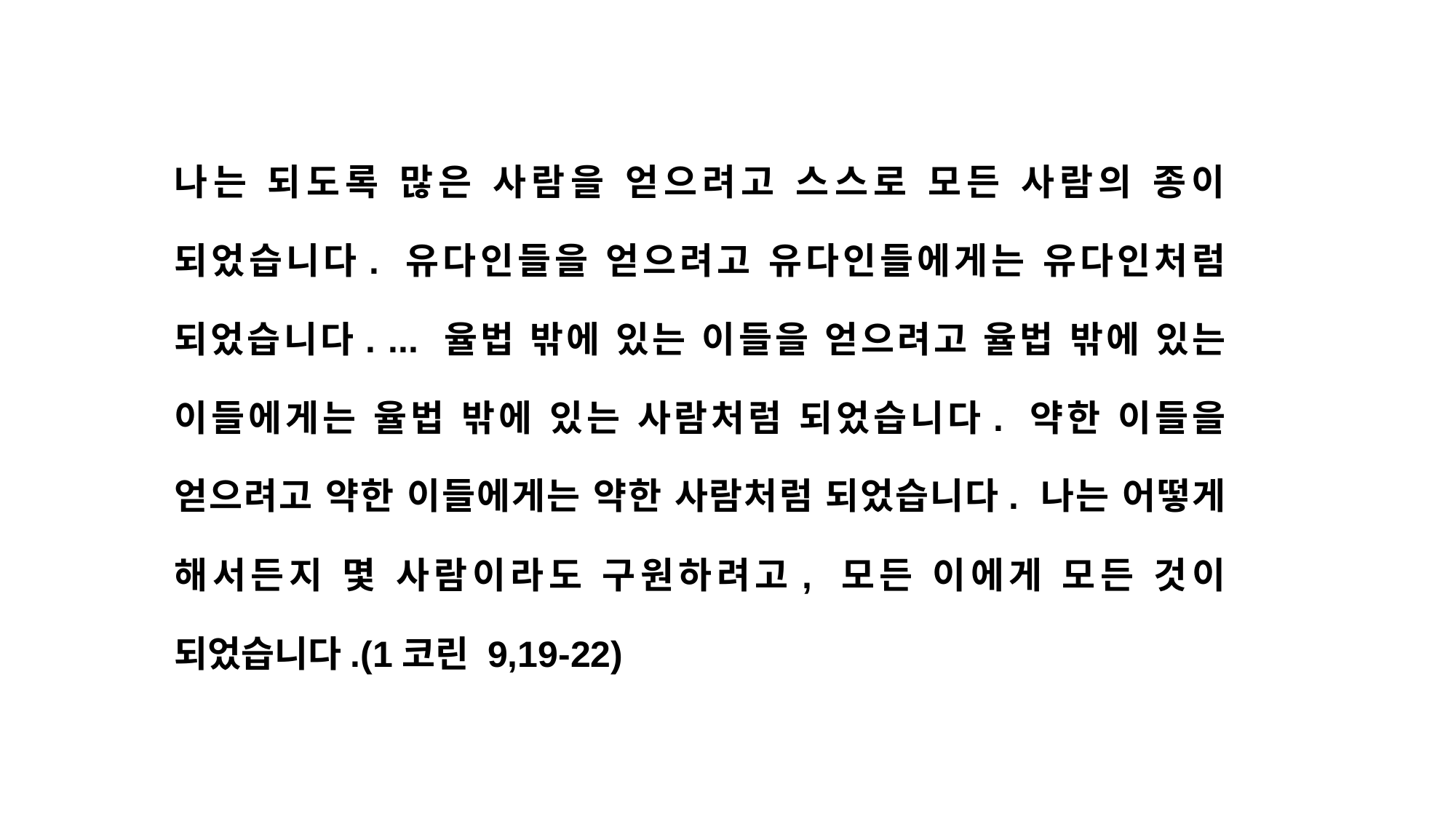

나는 되도록 많은 사람을 얻으려고 스스로 모든 사람의 종이 되었습니다. 유다인들을 얻으려고 유다인들에게는 유다인처럼 되었습니다. ... 율법 밖에 있는 이들을 얻으려고 율법 밖에 있는 이들에게는 율법 밖에 있는 사람처럼 되었습니다. 약한 이들을 얻으려고 약한 이들에게는 약한 사람처럼 되었습니다. 나는 어떻게 해서든지 몇 사람이라도 구원하려고, 모든 이에게 모든 것이 되었습니다.(1코린 9,19-22)